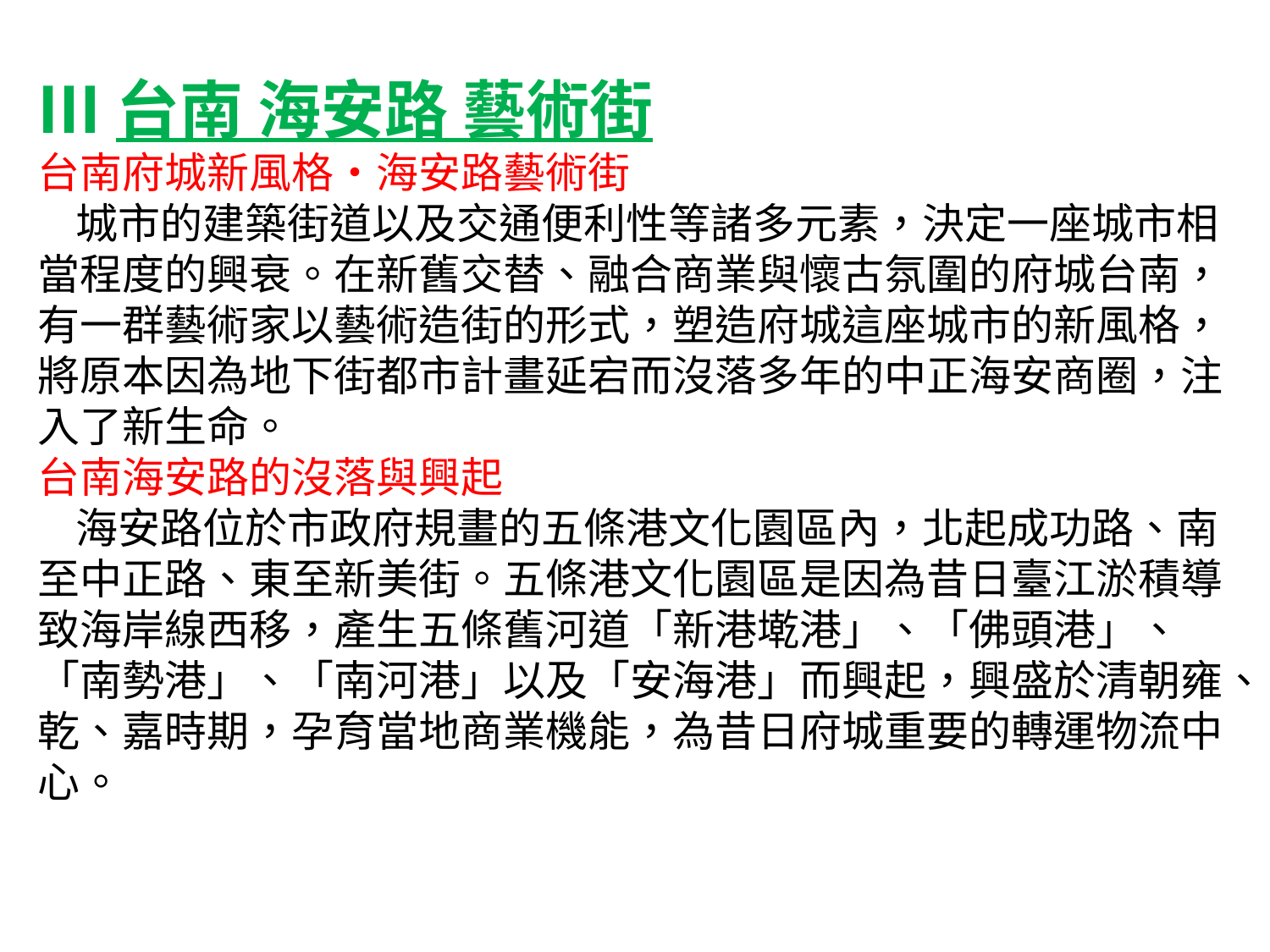

# Ⅲ台南 海安路 藝術街 台南府城新風格‧海安路藝術街 城市的建築街道以及交通便利性等諸多元素，決定一座城市相當程度的興衰。在新舊交替、融合商業與懷古氛圍的府城台南，有一群藝術家以藝術造街的形式，塑造府城這座城市的新風格，將原本因為地下街都市計畫延宕而沒落多年的中正海安商圈，注入了新生命。 台南海安路的沒落與興起 海安路位於市政府規畫的五條港文化園區內，北起成功路、南至中正路、東至新美街。五條港文化園區是因為昔日臺江淤積導致海岸線西移，產生五條舊河道「新港墘港」、「佛頭港」、「南勢港」、「南河港」以及「安海港」而興起，興盛於清朝雍、乾、嘉時期，孕育當地商業機能，為昔日府城重要的轉運物流中心。